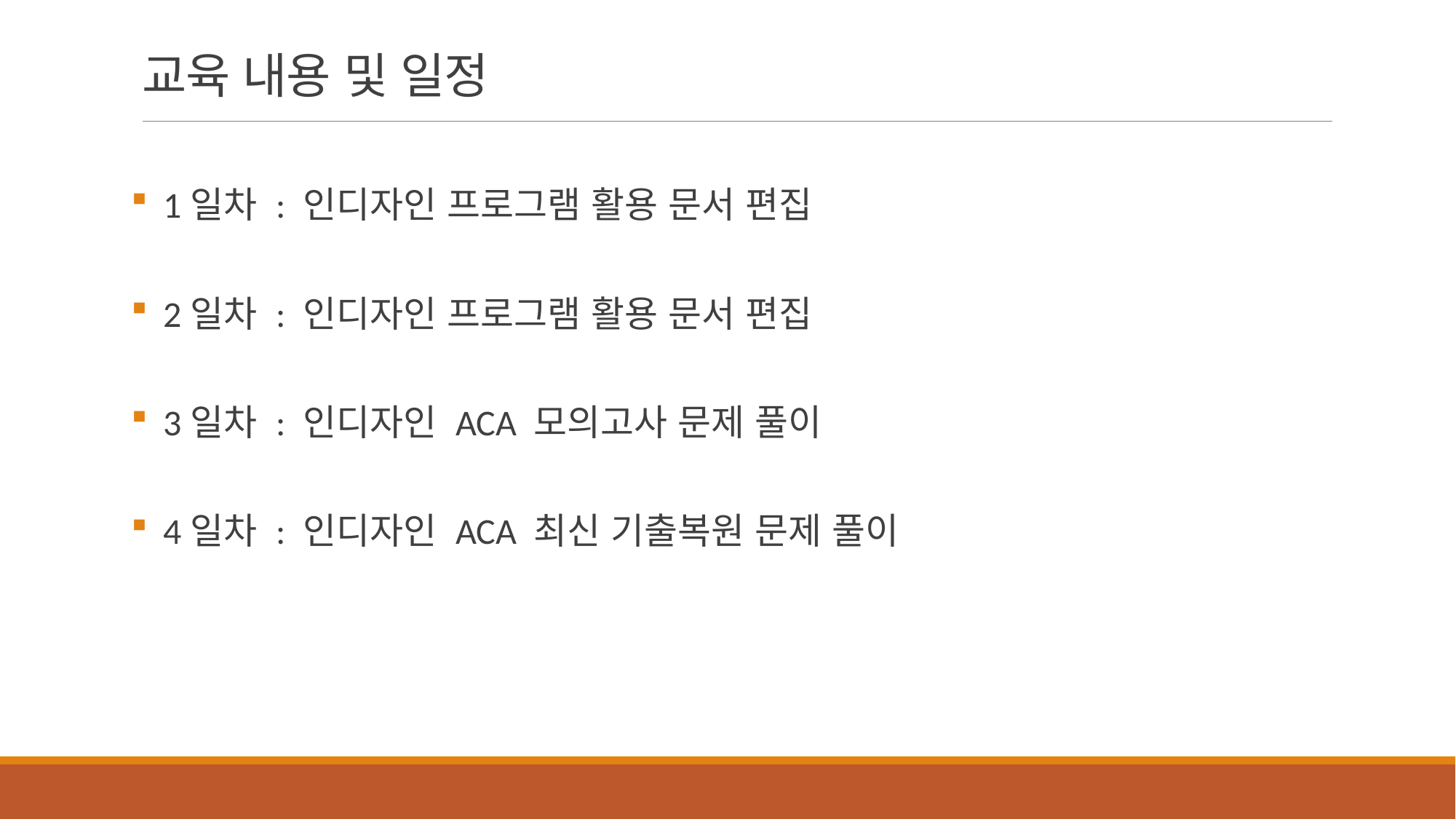

# 교육 내용 및 일정
1일차 : 인디자인 프로그램 활용 문서 편집
2일차 : 인디자인 프로그램 활용 문서 편집
3일차 : 인디자인 ACA 모의고사 문제 풀이
4일차 : 인디자인 ACA 최신 기출복원 문제 풀이